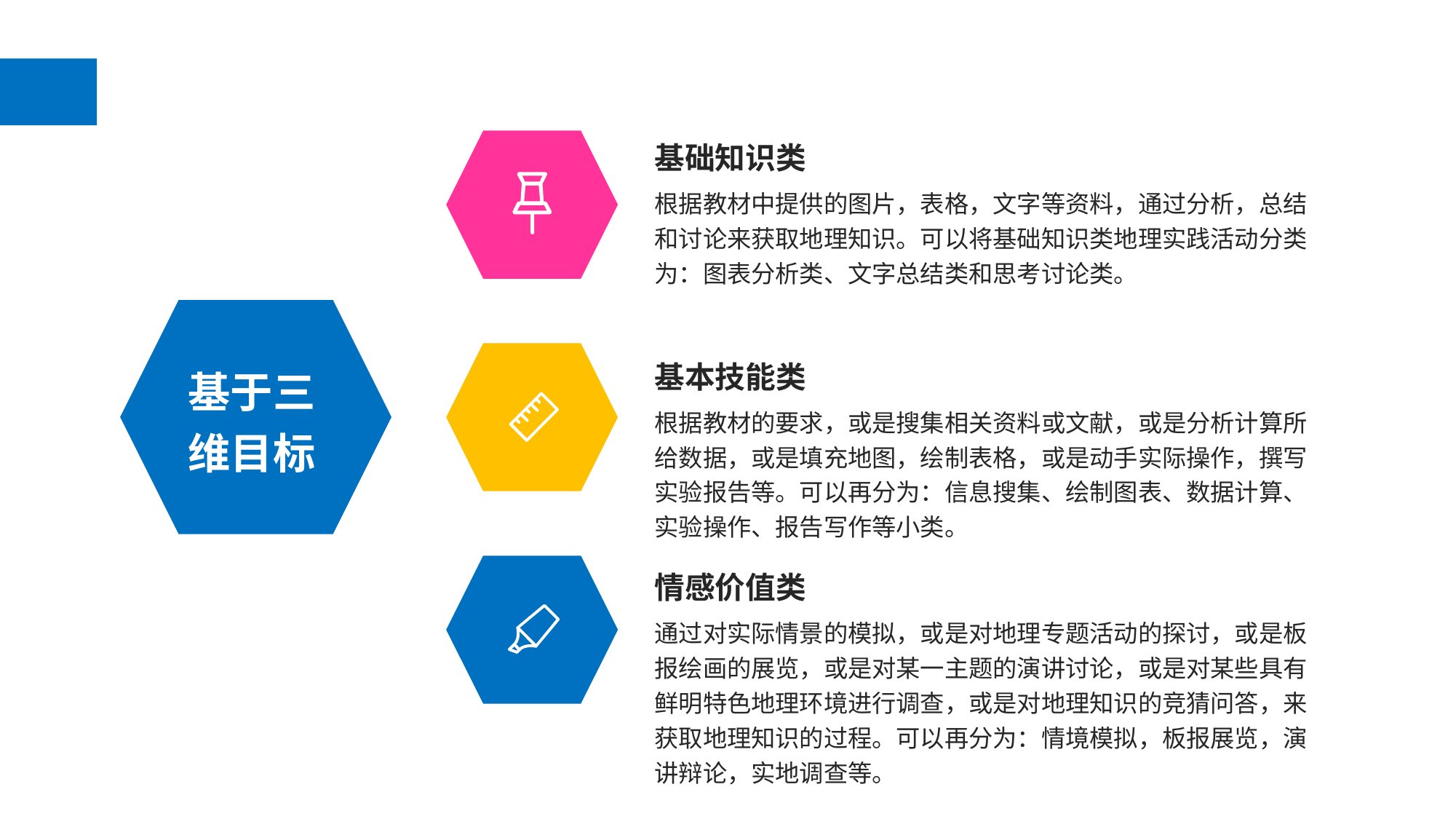

基础知识类

根据教材中提供的图片，表格，文字等资料，通过分析，总结和讨论来获取地理知识。可以将基础知识类地理实践活动分类为：图表分析类、文字总结类和思考讨论类。

基本技能类
基于三维目标

根据教材的要求，或是搜集相关资料或文献，或是分析计算所给数据，或是填充地图，绘制表格，或是动手实际操作，撰写实验报告等。可以再分为：信息搜集、绘制图表、数据计算、实验操作、报告写作等小类。

情感价值类

通过对实际情景的模拟，或是对地理专题活动的探讨，或是板报绘画的展览，或是对某一主题的演讲讨论，或是对某些具有鲜明特色地理环境进行调查，或是对地理知识的竞猜问答，来获取地理知识的过程。可以再分为：情境模拟，板报展览，演讲辩论，实地调查等。